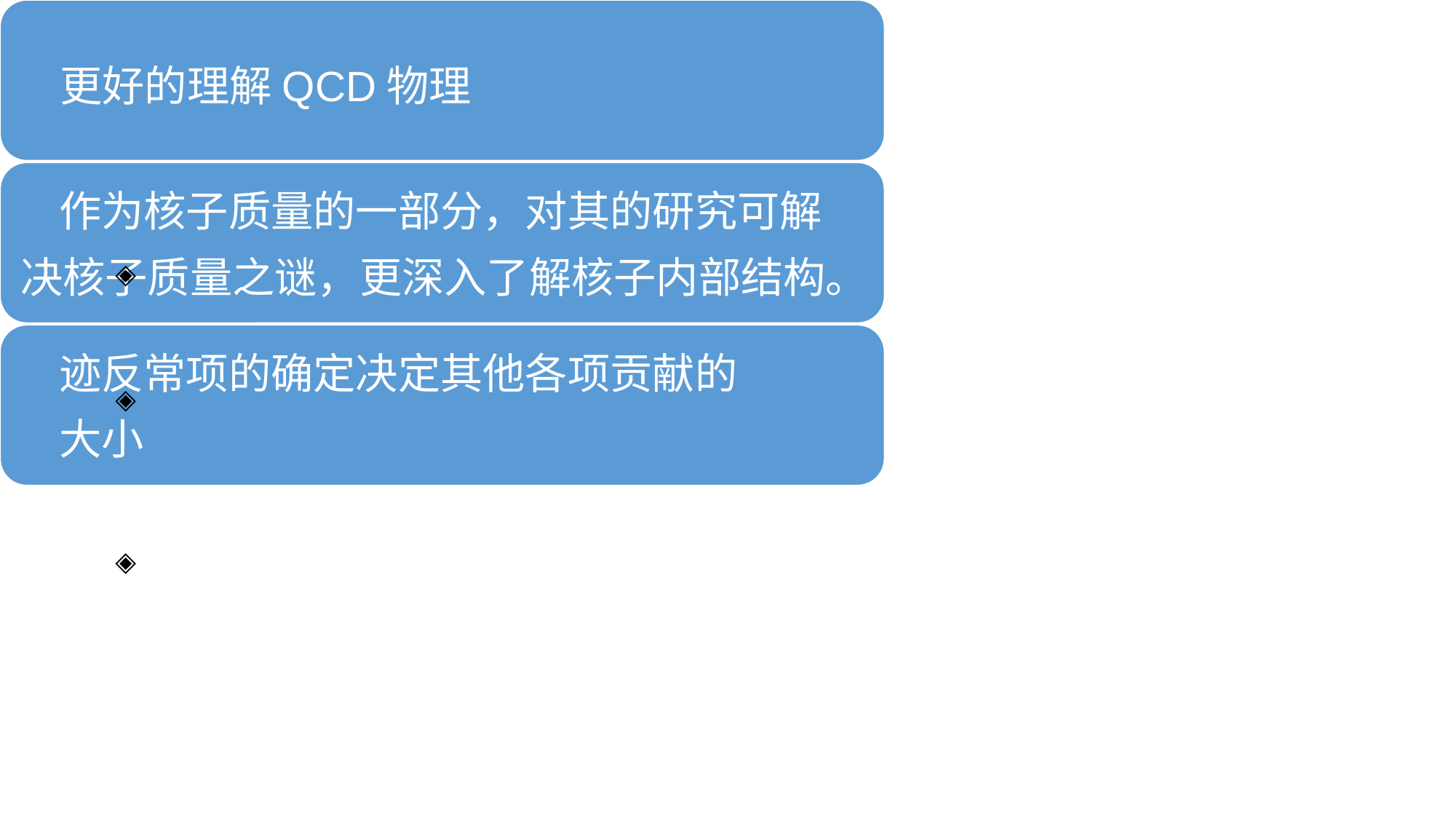

迹反常的研究意义
  更好的理解QCD物理
   作为核子质量的一部分，对其的研究可解
决核子质量之谜，更深入了解核子内部结构。
   迹反常项的确定决定其他各项贡献的
   大小
◈
◈
◈